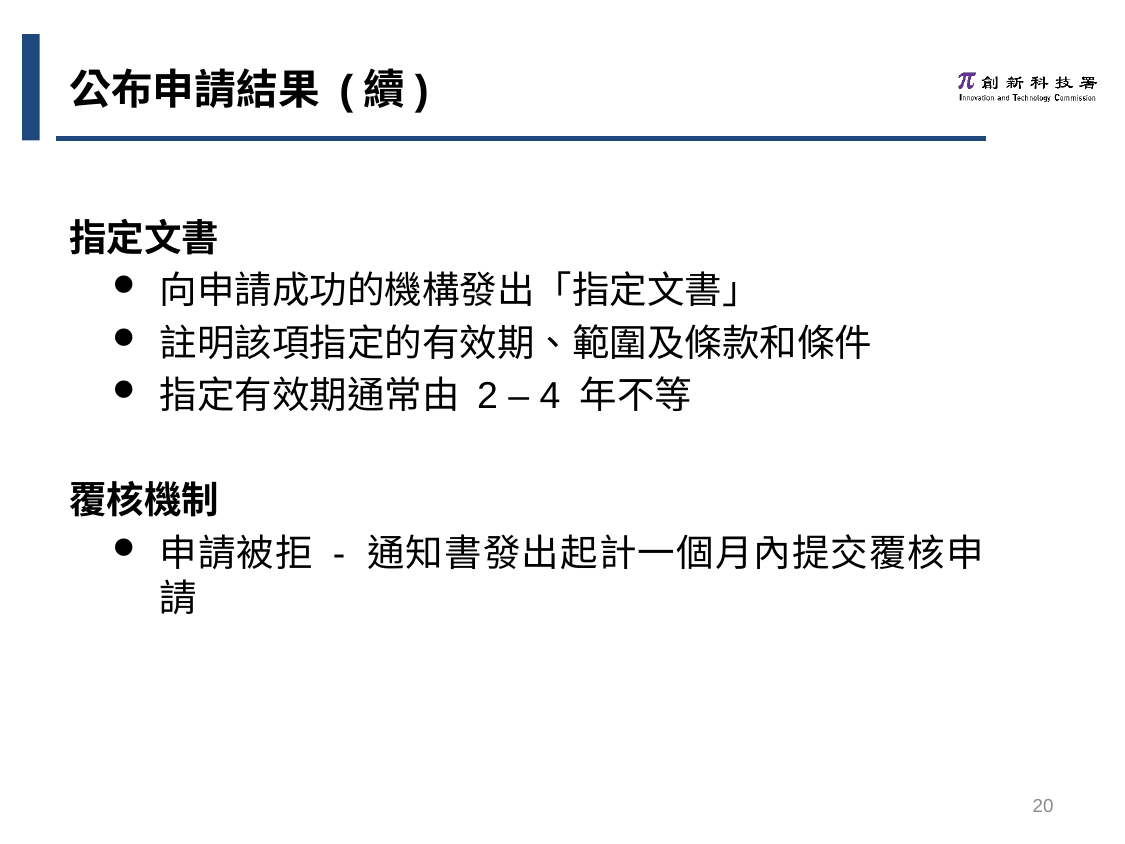

公布申請結果 (續)

指定文書
向申請成功的機構發出「指定文書」
註明該項指定的有效期、範圍及條款和條件
指定有效期通常由 2 – 4 年不等

覆核機制
申請被拒 - 通知書發出起計一個月內提交覆核申請

20